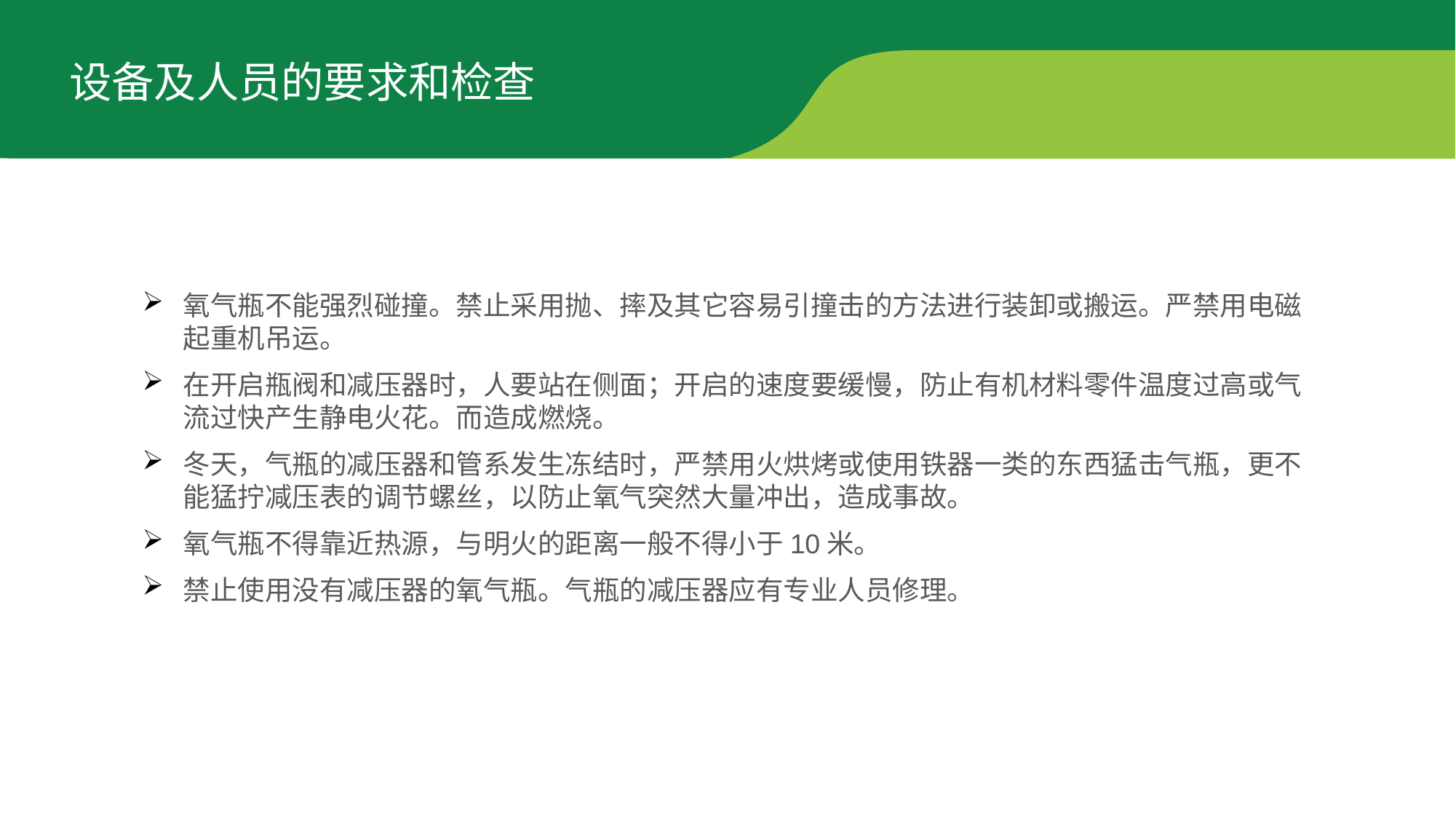

设备及人员的要求和检查

氧气瓶不能强烈碰撞。禁止采用抛、摔及其它容易引撞击的方法进行装卸或搬运。严禁用电磁起重机吊运。
在开启瓶阀和减压器时，人要站在侧面；开启的速度要缓慢，防止有机材料零件温度过高或气流过快产生静电火花。而造成燃烧。
冬天，气瓶的减压器和管系发生冻结时，严禁用火烘烤或使用铁器一类的东西猛击气瓶，更不能猛拧减压表的调节螺丝，以防止氧气突然大量冲出，造成事故。
氧气瓶不得靠近热源，与明火的距离一般不得小于10米。
禁止使用没有减压器的氧气瓶。气瓶的减压器应有专业人员修理。